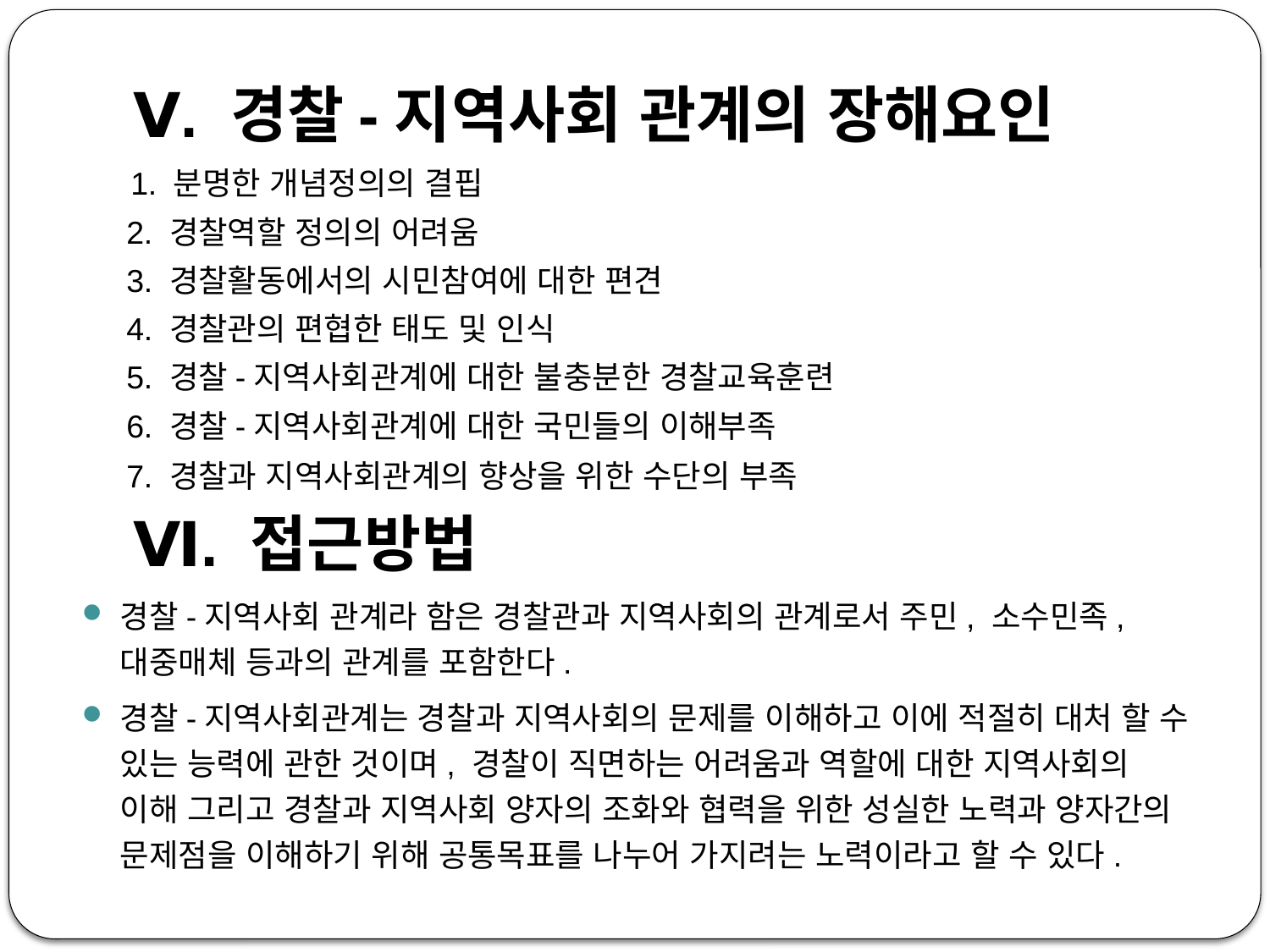

Ⅴ. 경찰-지역사회 관계의 장해요인
     1. 분명한 개념정의의 결핍
     2. 경찰역할 정의의 어려움
     3. 경찰활동에서의 시민참여에 대한 편견
     4. 경찰관의 편협한 태도 및 인식
     5. 경찰-지역사회관계에 대한 불충분한 경찰교육훈련
     6. 경찰-지역사회관계에 대한 국민들의 이해부족
     7. 경찰과 지역사회관계의 향상을 위한 수단의 부족
   Ⅵ. 접근방법
경찰-지역사회 관계라 함은 경찰관과 지역사회의 관계로서 주민, 소수민족, 대중매체 등과의 관계를 포함한다.
경찰-지역사회관계는 경찰과 지역사회의 문제를 이해하고 이에 적절히 대처 할 수 있는 능력에 관한 것이며, 경찰이 직면하는 어려움과 역할에 대한 지역사회의 이해 그리고 경찰과 지역사회 양자의 조화와 협력을 위한 성실한 노력과 양자간의 문제점을 이해하기 위해 공통목표를 나누어 가지려는 노력이라고 할 수 있다.